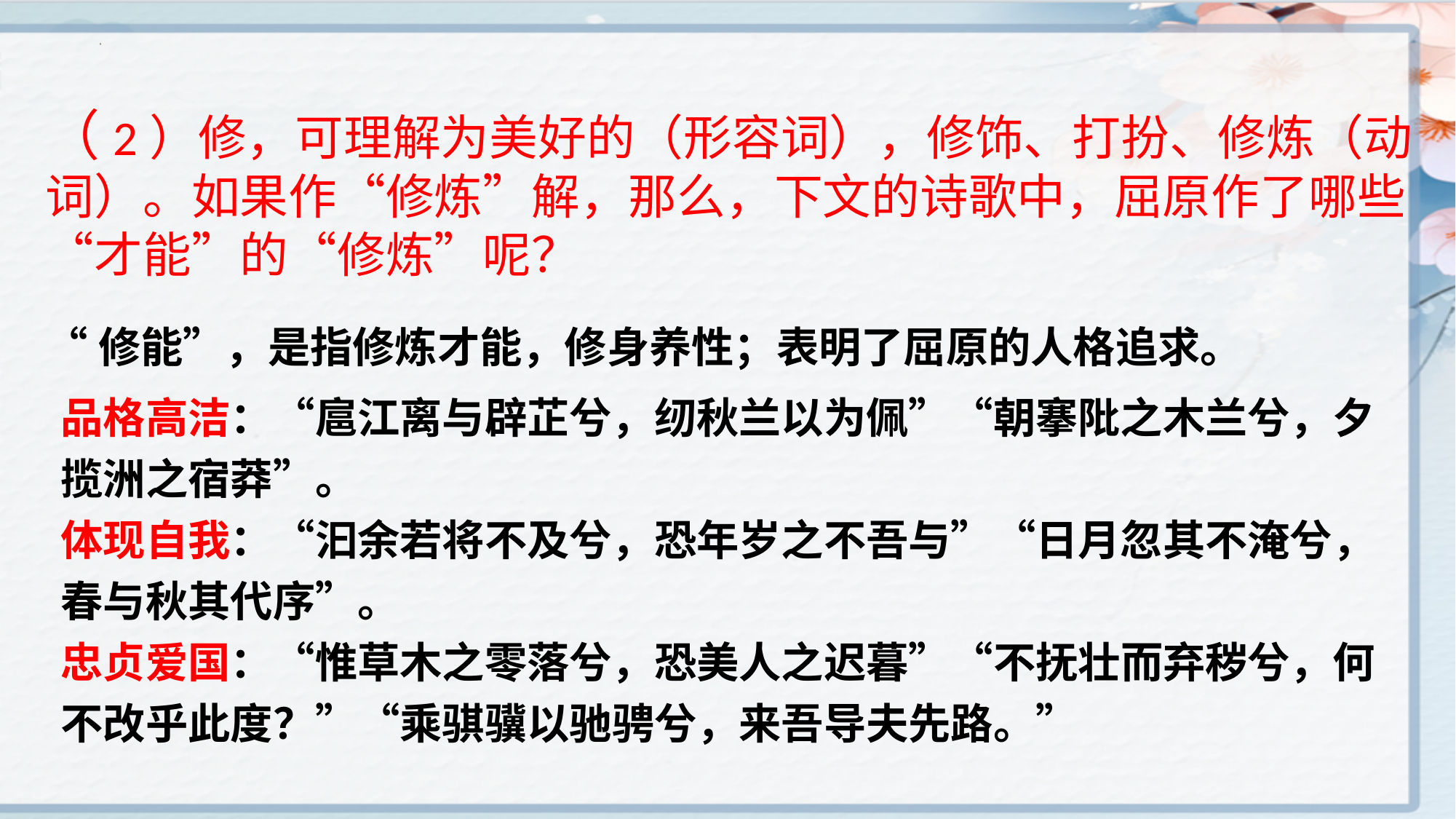

（2）修，可理解为美好的（形容词），修饰、打扮、修炼（动词）。如果作“修炼”解，那么，下文的诗歌中，屈原作了哪些“才能”的“修炼”呢？
“修能”，是指修炼才能，修身养性；表明了屈原的人格追求。
品格高洁：“扈江离与辟芷兮，纫秋兰以为佩”“朝搴阰之木兰兮，夕揽洲之宿莽”。
体现自我：“汩余若将不及兮，恐年岁之不吾与”“日月忽其不淹兮，春与秋其代序”。
忠贞爱国：“惟草木之零落兮，恐美人之迟暮”“不抚壮而弃秽兮，何不改乎此度？”“乘骐骥以驰骋兮，来吾导夫先路。”